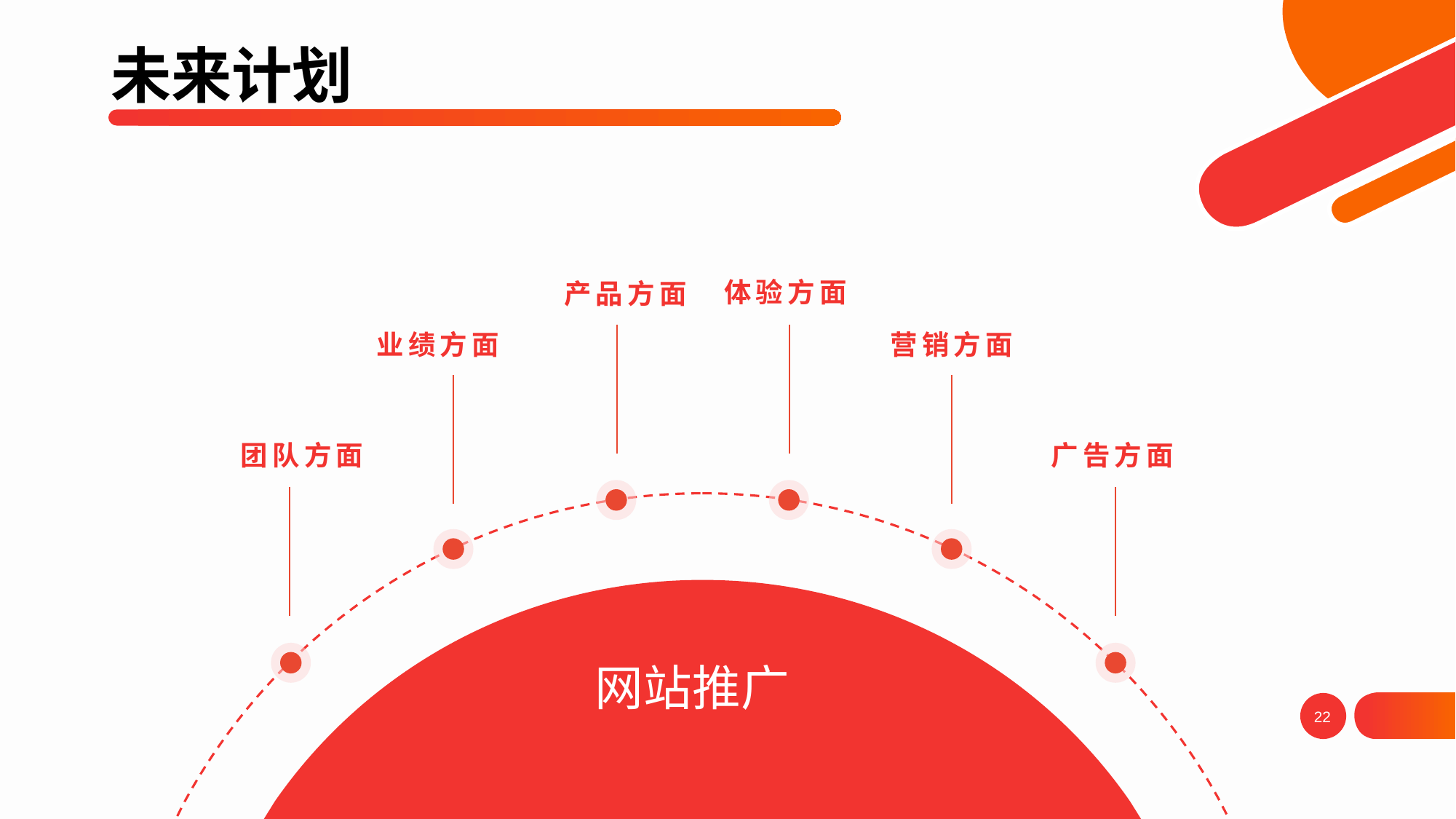

# 未来计划
体验方面
产品方面
营销方面
业绩方面
团队方面
广告方面

网站推广

22